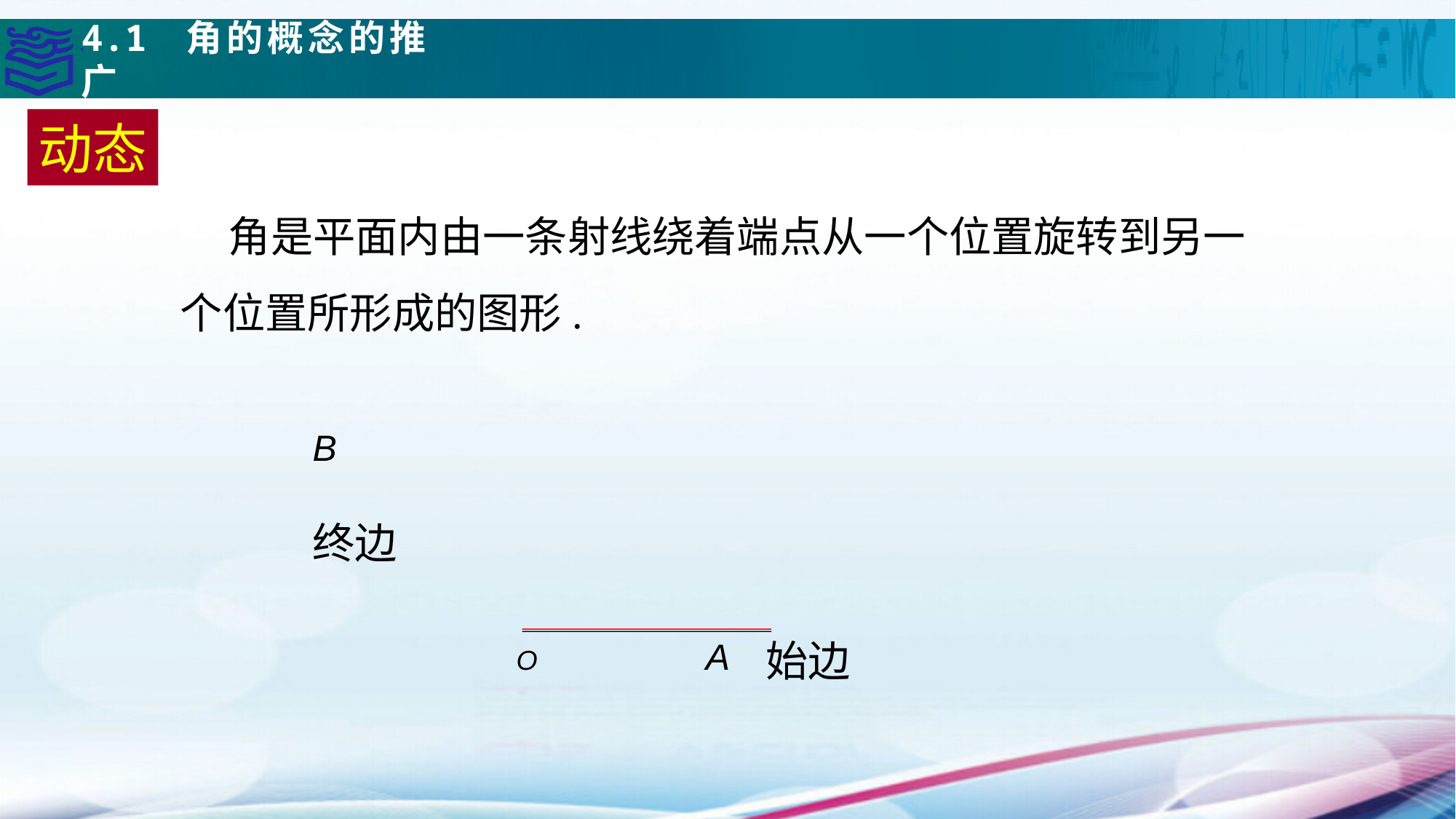

4.1 角的概念的推广
动态
    角是平面内由一条射线绕着端点从一个位置旋转到另一个位置所形成的图形.
B
终边
O                      A

始边